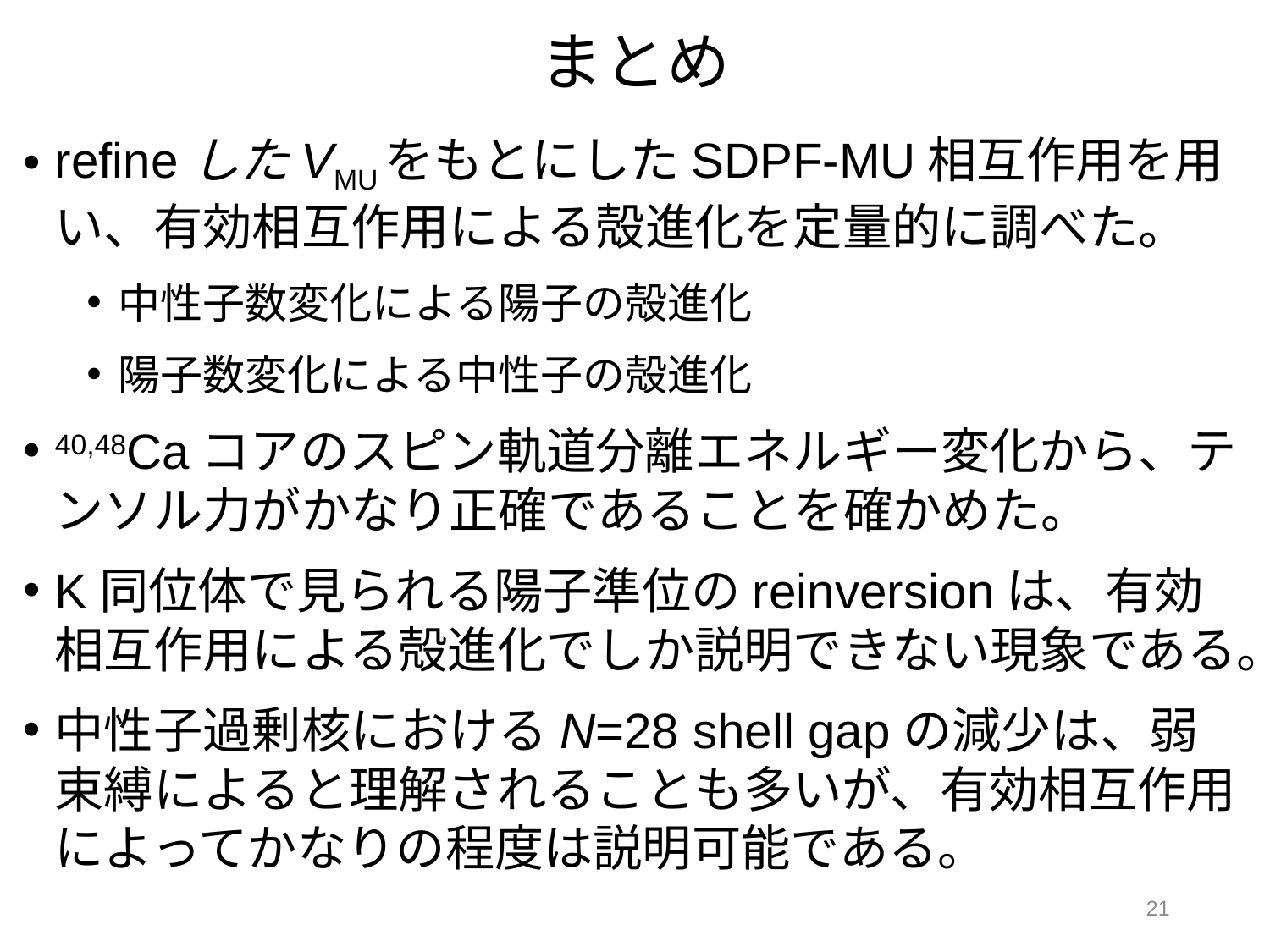

# まとめ
refineしたVMUをもとにしたSDPF-MU相互作用を用い、有効相互作用による殻進化を定量的に調べた。
中性子数変化による陽子の殻進化
陽子数変化による中性子の殻進化
40,48Caコアのスピン軌道分離エネルギー変化から、テンソル力がかなり正確であることを確かめた。
K同位体で見られる陽子準位のreinversionは、有効相互作用による殻進化でしか説明できない現象である。
中性子過剰核におけるN=28 shell gapの減少は、弱束縛によると理解されることも多いが、有効相互作用によってかなりの程度は説明可能である。

21